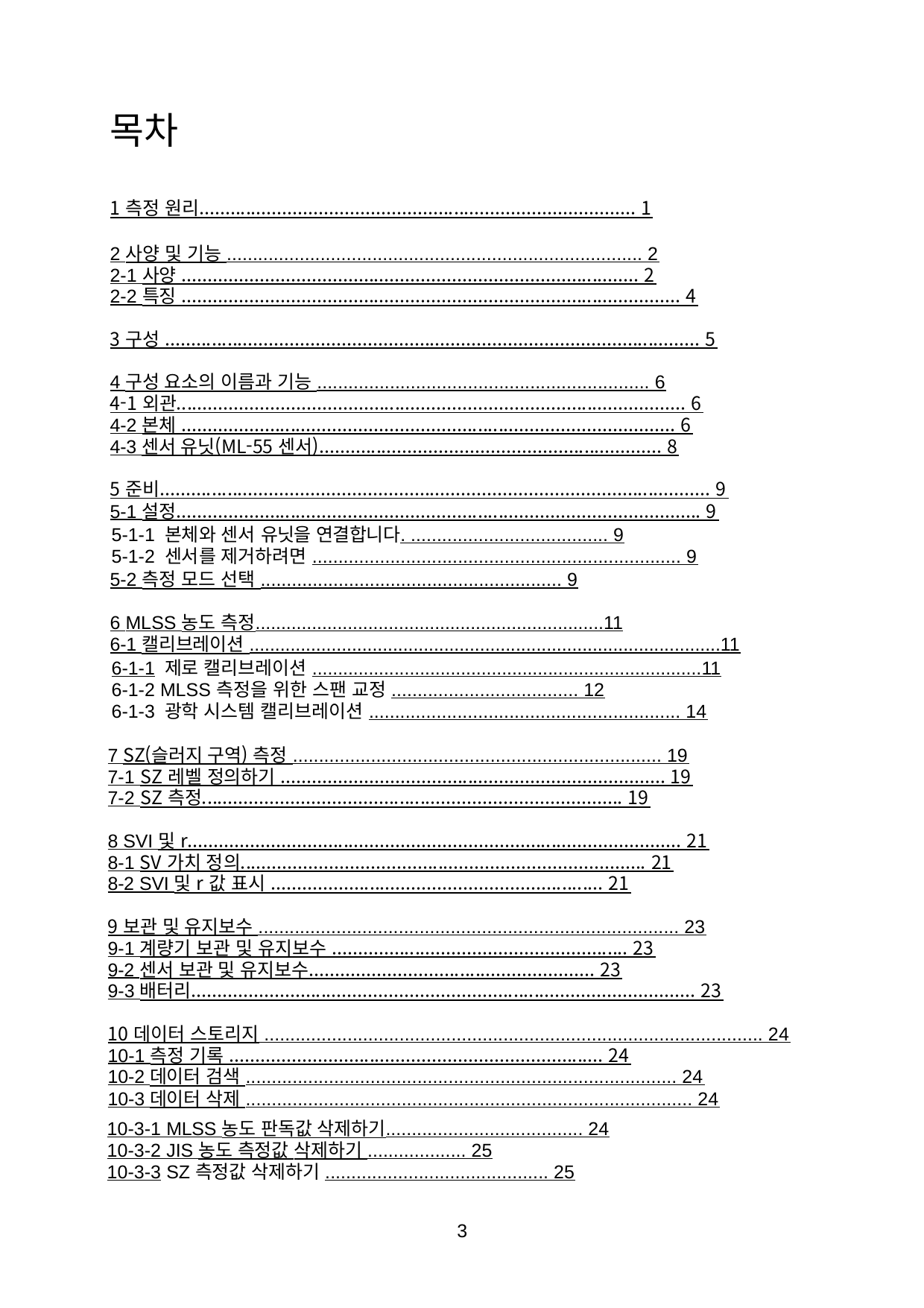

# 목차
1 측정 원리.................................................................................... 1

2 사양 및 기능 ................................................................................ 2
2-1 사양 ........................................................................................ 2
2-2 특징 ................................................................................................ 4

3 구성 ....................................................................................................... 5

4 구성 요소의 이름과 기능 ................................................................ 6
4-1 외관.................................................................................................. 6
4-2 본체 ............................................................................................... 6
4-3 센서 유닛(ML-55 센서).................................................................. 8

5 준비.......................................................................................................... 9
5-1 설정..................................................................................................... 9
5-1-1 본체와 센서 유닛을 연결합니다. ...................................... 9
5-1-2 센서를 제거하려면 ....................................................................... 9
5-2 측정 모드 선택 .......................................................... 9

6 MLSS 농도 측정....................................................................11
6-1 캘리브레이션 ............................................................................................11
6-1-1 제로 캘리브레이션 ............................................................................11
6-1-2 MLSS 측정을 위한 스팬 교정 .................................... 12
6-1-3 광학 시스템 캘리브레이션 ............................................................ 14

7 SZ(슬러지 구역) 측정 ....................................................................... 19
7-1 SZ 레벨 정의하기 .......................................................................... 19
7-2 SZ 측정................................................................................. 19

8 SVI 및 r............................................................................................... 21
8-1 SV 가치 정의.............................................................................. 21
8-2 SVI 및 r 값 표시 ................................................................ 21

9 보관 및 유지보수 ................................................................................. 23
9-1 계량기 보관 및 유지보수 ......................................................... 23
9-2 센서 보관 및 유지보수....................................................... 23
9-3 배터리................................................................................................. 23

10 데이터 스토리지 ................................................................................................ 24
10-1 측정 기록 ........................................................................ 24
10-2 데이터 검색 ................................................................................... 24
10-3 데이터 삭제 ...................................................................................... 24
10-3-1 MLSS 농도 판독값 삭제하기...................................... 24
10-3-2 JIS 농도 측정값 삭제하기 ................... 25
10-3-3 SZ 측정값 삭제하기 ........................................... 25
3